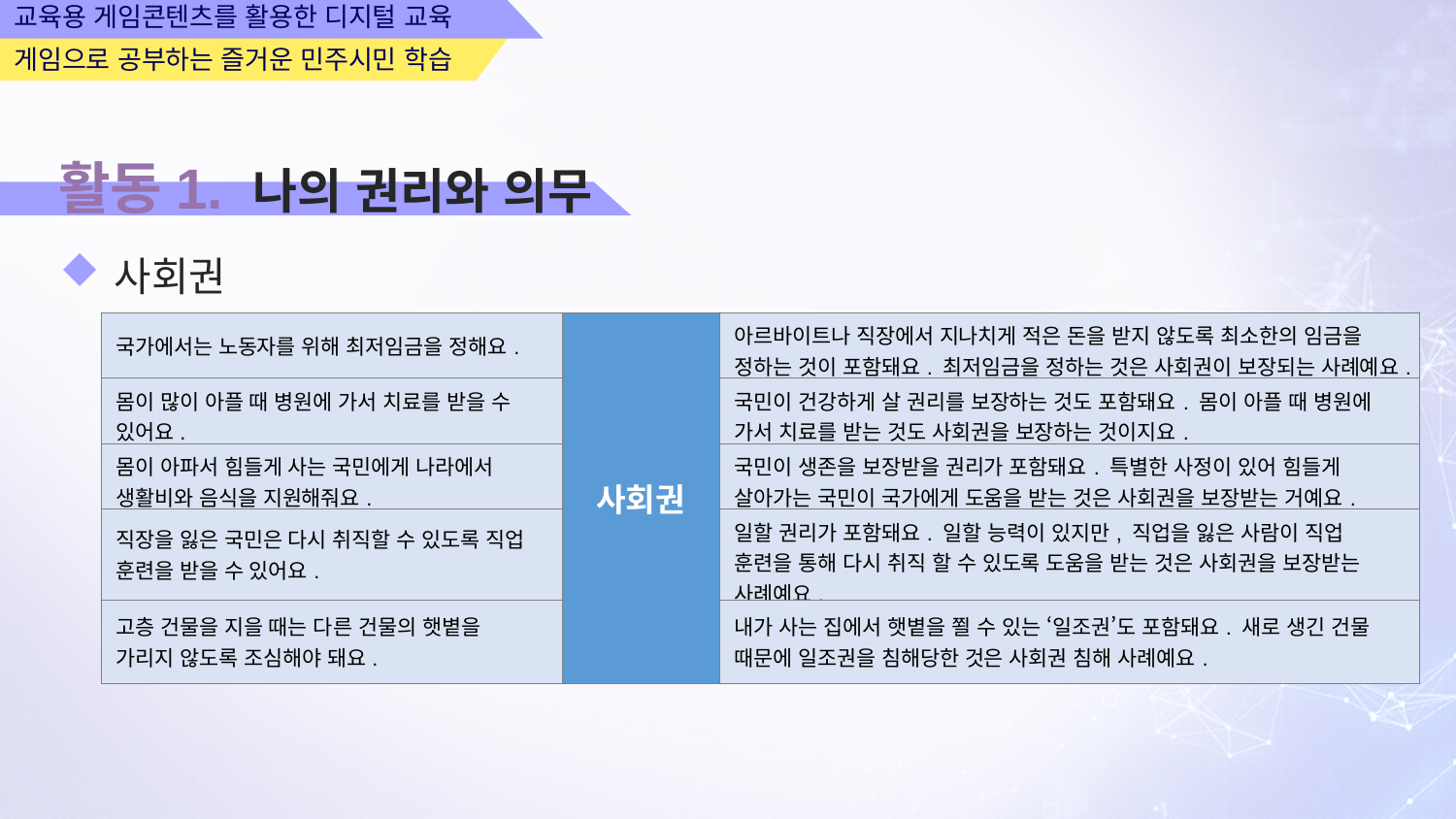

교육용 게임콘텐츠를 활용한 디지털 교육
게임으로 공부하는 즐거운 민주시민 학습

활동1. 나의 권리와 의무

사회권
| 국가에서는 노동자를 위해 최저임금을 정해요. | 사회권 | 아르바이트나 직장에서 지나치게 적은 돈을 받지 않도록 최소한의 임금을 정하는 것이 포함돼요. 최저임금을 정하는 것은 사회권이 보장되는 사례예요. |
| --- | --- | --- |
| 몸이 많이 아플 때 병원에 가서 치료를 받을 수 있어요. |  | 국민이 건강하게 살 권리를 보장하는 것도 포함돼요. 몸이 아플 때 병원에 가서 치료를 받는 것도 사회권을 보장하는 것이지요. |
| 몸이 아파서 힘들게 사는 국민에게 나라에서 생활비와 음식을 지원해줘요. |  | 국민이 생존을 보장받을 권리가 포함돼요. 특별한 사정이 있어 힘들게 살아가는 국민이 국가에게 도움을 받는 것은 사회권을 보장받는 거예요. |
| 직장을 잃은 국민은 다시 취직할 수 있도록 직업 훈련을 받을 수 있어요. |  | 일할 권리가 포함돼요. 일할 능력이 있지만, 직업을 잃은 사람이 직업 훈련을 통해 다시 취직 할 수 있도록 도움을 받는 것은 사회권을 보장받는 사례예요. |
| 고층 건물을 지을 때는 다른 건물의 햇볕을 가리지 않도록 조심해야 돼요. |  | 내가 사는 집에서 햇볕을 쬘 수 있는 ‘일조권’도 포함돼요. 새로 생긴 건물 때문에 일조권을 침해당한 것은 사회권 침해 사례예요. |